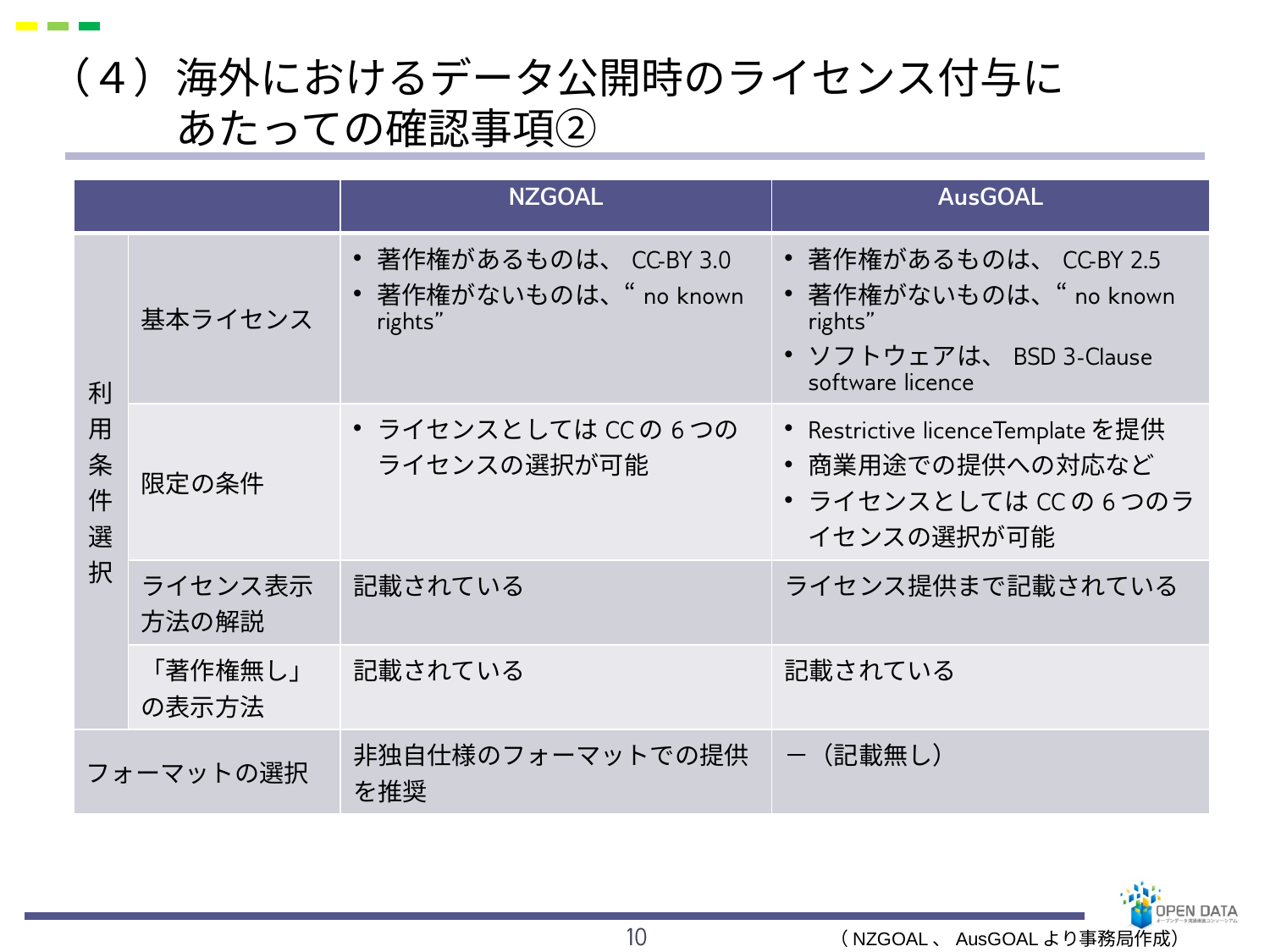

# （４）海外におけるデータ公開時のライセンス付与に 　　　あたっての確認事項②
|  |  | NZGOAL | AusGOAL |
| --- | --- | --- | --- |
| 利用条件選択 | 基本ライセンス | 著作権があるものは、CC-BY 3.0 著作権がないものは、“no known rights” | 著作権があるものは、CC-BY 2.5 著作権がないものは、“no known rights” ソフトウェアは、BSD 3-Clause software licence |
|  | 限定の条件 | ライセンスとしてはCCの6つのライセンスの選択が可能 | Restrictive licenceTemplateを提供 商業用途での提供への対応など ライセンスとしてはCCの6つのライセンスの選択が可能 |
|  | ライセンス表示方法の解説 | 記載されている | ライセンス提供まで記載されている |
|  | 「著作権無し」の表示方法 | 記載されている | 記載されている |
| フォーマットの選択 |  | 非独自仕様のフォーマットでの提供を推奨 | －（記載無し） |
10
（NZGOAL、AusGOALより事務局作成）